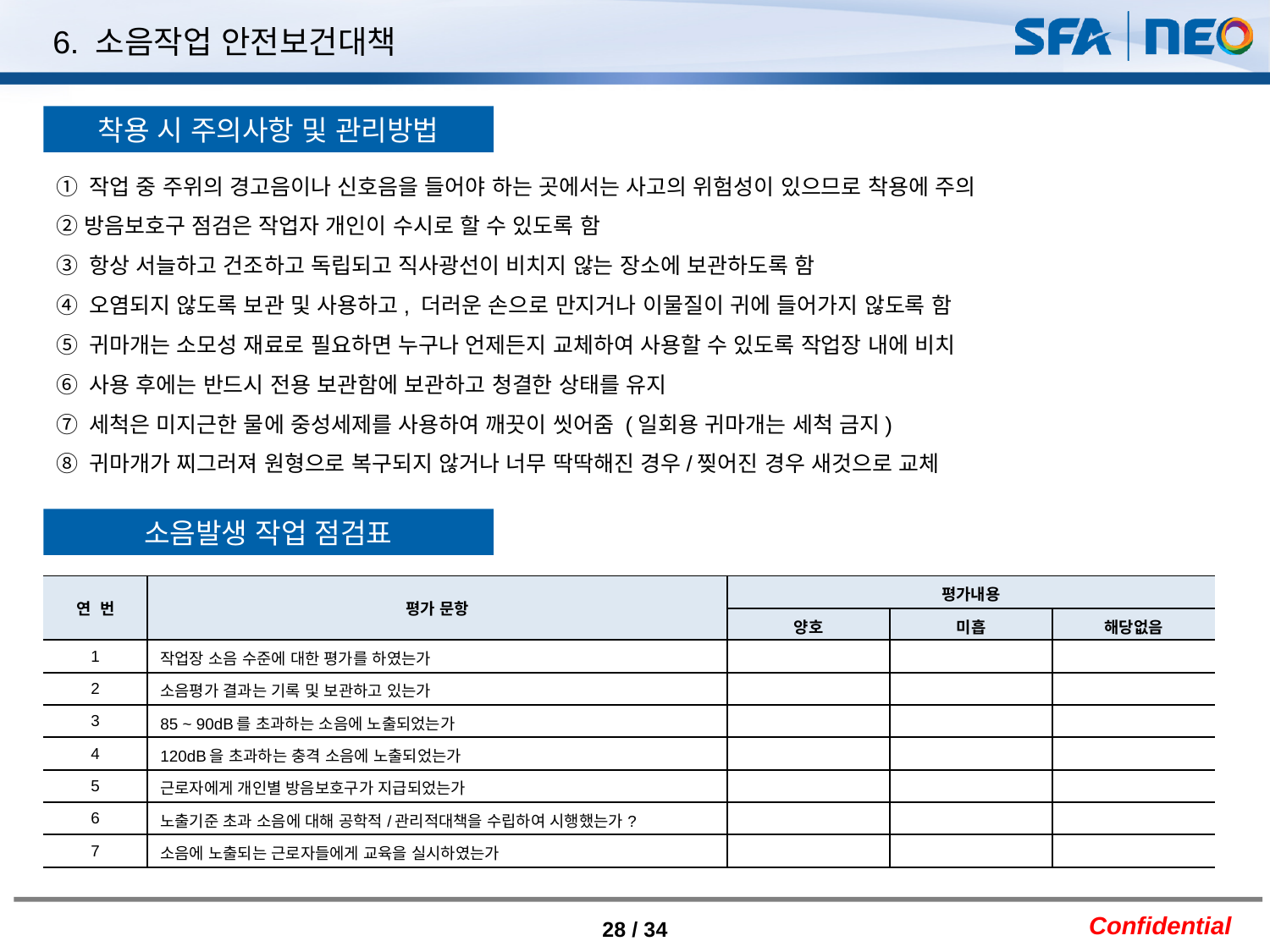

6. 소음작업 안전보건대책
착용 시 주의사항 및 관리방법
① 작업 중 주위의 경고음이나 신호음을 들어야 하는 곳에서는 사고의 위험성이 있으므로 착용에 주의
② 방음보호구 점검은 작업자 개인이 수시로 할 수 있도록 함
③ 항상 서늘하고 건조하고 독립되고 직사광선이 비치지 않는 장소에 보관하도록 함
④ 오염되지 않도록 보관 및 사용하고, 더러운 손으로 만지거나 이물질이 귀에 들어가지 않도록 함
⑤ 귀마개는 소모성 재료로 필요하면 누구나 언제든지 교체하여 사용할 수 있도록 작업장 내에 비치
⑥ 사용 후에는 반드시 전용 보관함에 보관하고 청결한 상태를 유지
⑦ 세척은 미지근한 물에 중성세제를 사용하여 깨끗이 씻어줌 (일회용 귀마개는 세척 금지)
⑧ 귀마개가 찌그러져 원형으로 복구되지 않거나 너무 딱딱해진 경우/찢어진 경우 새것으로 교체
소음발생 작업 점검표
| 연 번 | 평가 문항 | 평가내용 |  |  |
| --- | --- | --- | --- | --- |
|  |  | 양호 | 미흡 | 해당없음 |
| 1 | 작업장 소음 수준에 대한 평가를 하였는가 |  |  |  |
| 2 | 소음평가 결과는 기록 및 보관하고 있는가 |  |  |  |
| 3 | 85 ~ 90dB를 초과하는 소음에 노출되었는가 |  |  |  |
| 4 | 120dB을 초과하는 충격 소음에 노출되었는가 |  |  |  |
| 5 | 근로자에게 개인별 방음보호구가 지급되었는가 |  |  |  |
| 6 | 노출기준 초과 소음에 대해 공학적/관리적대책을 수립하여 시행했는가? |  |  |  |
| 7 | 소음에 노출되는 근로자들에게 교육을 실시하였는가 |  |  |  |